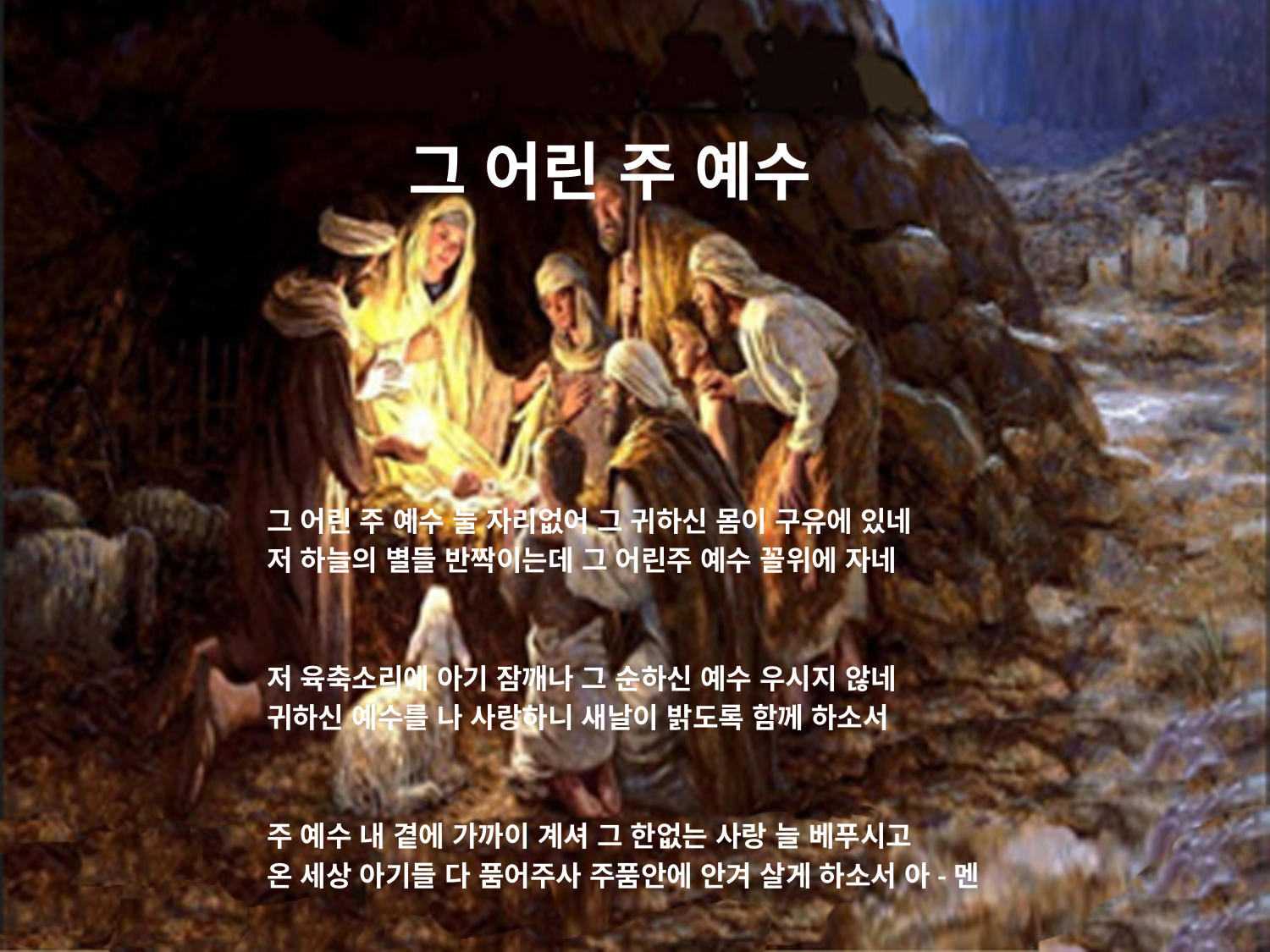

# 그 어린 주 예수
그 어린 주 예수 눌 자리없어 그 귀하신 몸이 구유에 있네
저 하늘의 별들 반짝이는데 그 어린주 예수 꼴위에 자네

저 육축소리에 아기 잠깨나 그 순하신 예수 우시지 않네
귀하신 예수를 나 사랑하니 새날이 밝도록 함께 하소서

주 예수 내 곁에 가까이 계셔 그 한없는 사랑 늘 베푸시고
온 세상 아기들 다 품어주사 주품안에 안겨 살게 하소서 아-멘